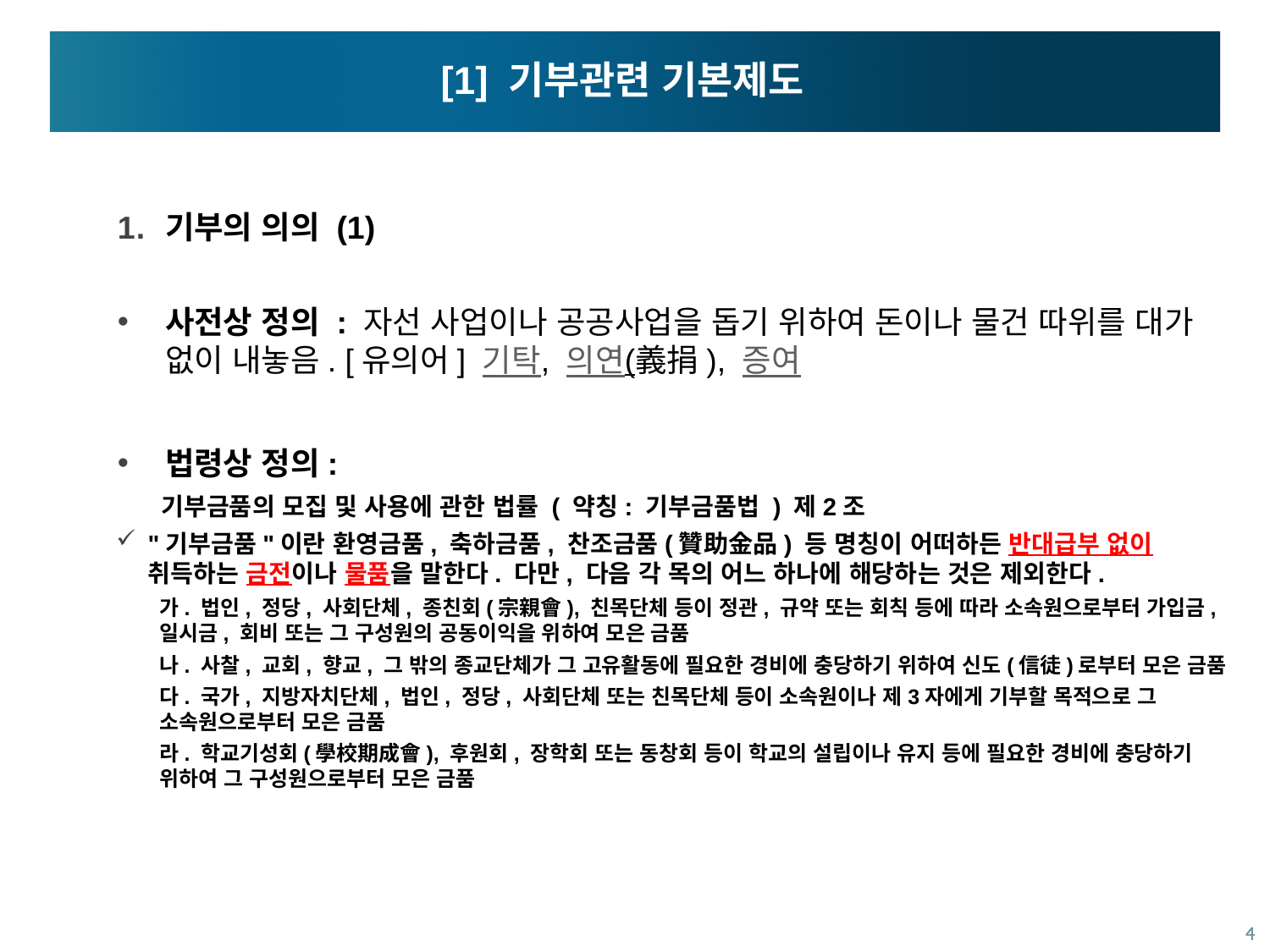

# [1] 기부관련 기본제도
기부의 의의 (1)

사전상 정의 : 자선 사업이나 공공사업을 돕기 위하여 돈이나 물건 따위를 대가 없이 내놓음. [유의어] 기탁, 의연(義捐), 증여

법령상 정의:
기부금품의 모집 및 사용에 관한 법률 ( 약칭: 기부금품법 ) 제2조
"기부금품"이란 환영금품, 축하금품, 찬조금품(贊助金品) 등 명칭이 어떠하든 반대급부 없이 취득하는 금전이나 물품을 말한다. 다만, 다음 각 목의 어느 하나에 해당하는 것은 제외한다.
가. 법인, 정당, 사회단체, 종친회(宗親會), 친목단체 등이 정관, 규약 또는 회칙 등에 따라 소속원으로부터 가입금, 일시금, 회비 또는 그 구성원의 공동이익을 위하여 모은 금품
나. 사찰, 교회, 향교, 그 밖의 종교단체가 그 고유활동에 필요한 경비에 충당하기 위하여 신도(信徒)로부터 모은 금품
다. 국가, 지방자치단체, 법인, 정당, 사회단체 또는 친목단체 등이 소속원이나 제3자에게 기부할 목적으로 그 소속원으로부터 모은 금품
라. 학교기성회(學校期成會), 후원회, 장학회 또는 동창회 등이 학교의 설립이나 유지 등에 필요한 경비에 충당하기 위하여 그 구성원으로부터 모은 금품
4